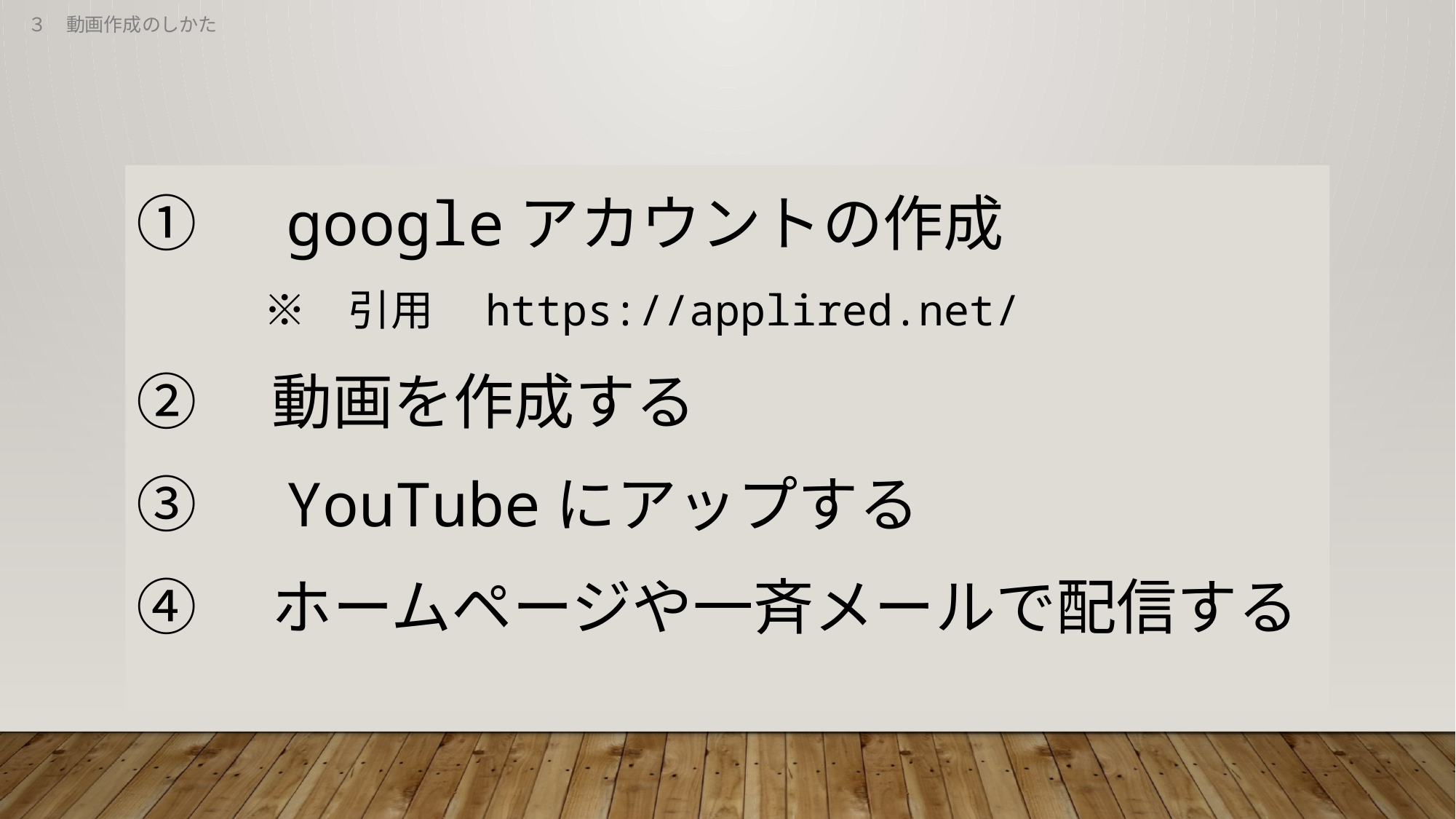

# ３　動画作成のしかた
①　googleアカウントの作成
　　　※　引用　https://applired.net/
②　動画を作成する
③　YouTubeにアップする
④　ホームページや一斉メールで配信する